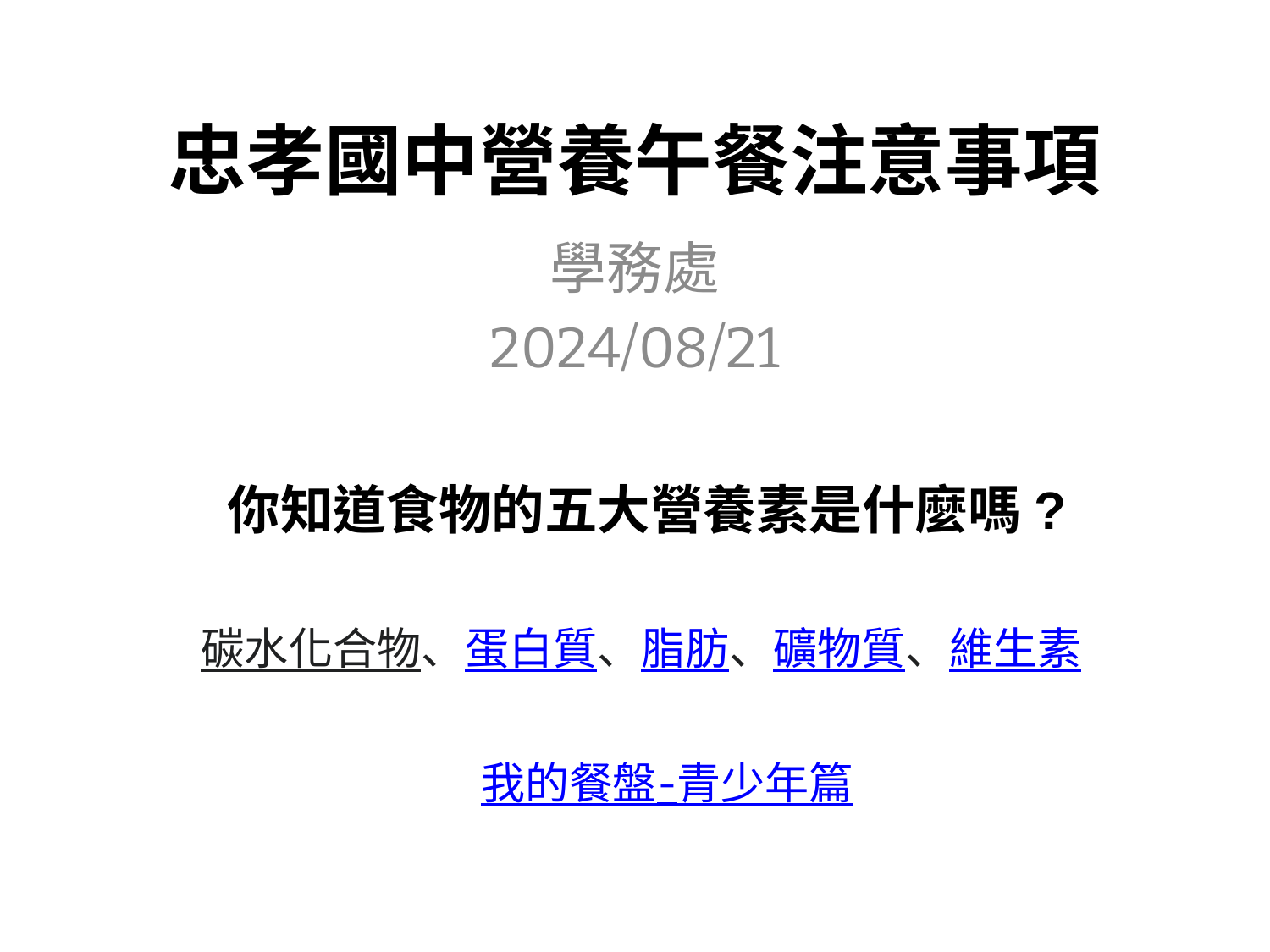

# 忠孝國中營養午餐注意事項
學務處
2024/08/21
你知道食物的五大營養素是什麼嗎?
碳水化合物、蛋白質、脂肪、礦物質、維生素
我的餐盤-青少年篇